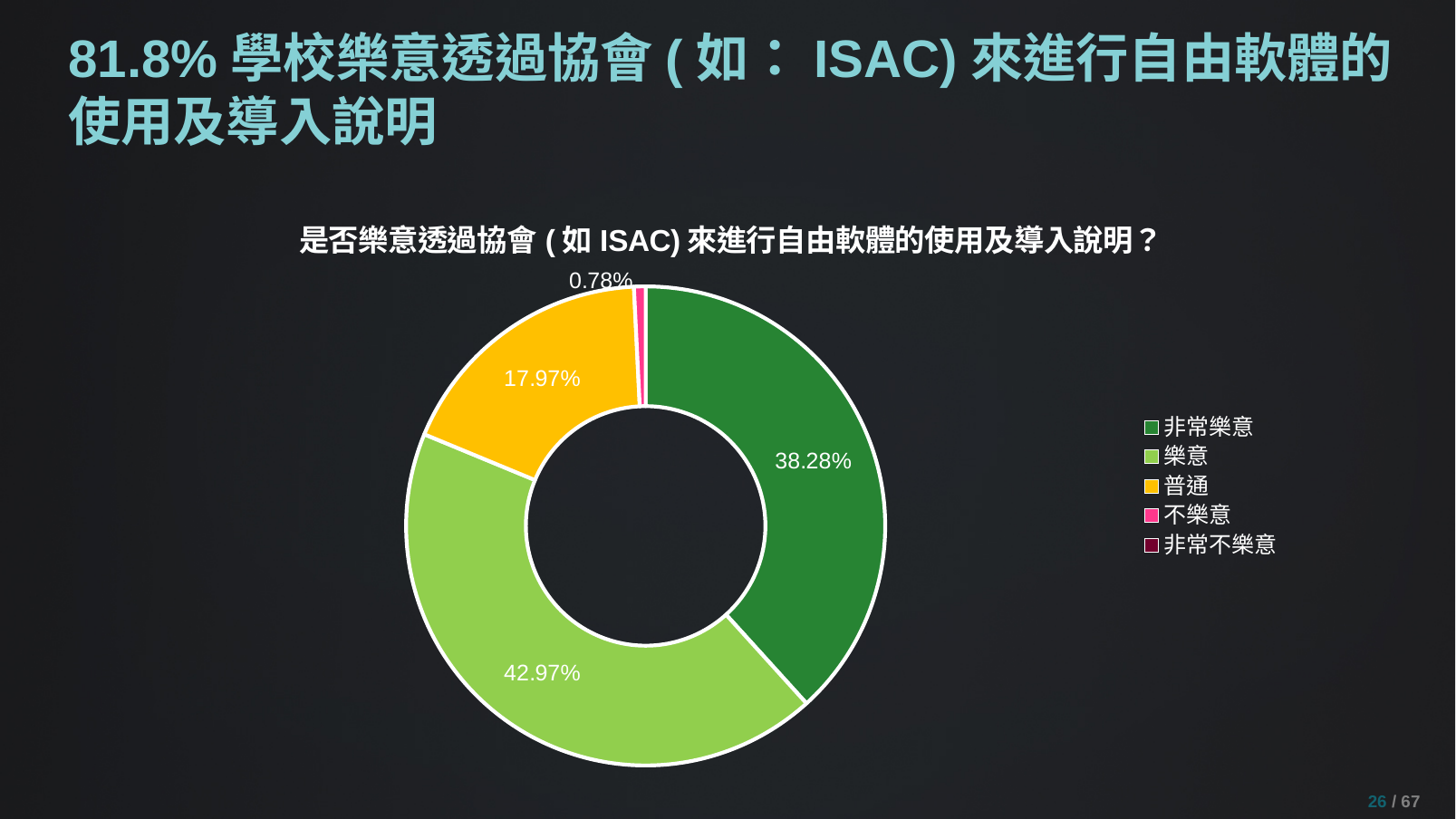

# 81.8%學校樂意透過協會(如：ISAC)來進行自由軟體的使用及導入說明

### Chart: 是否樂意透過協會(如ISAC)來進行自由軟體的使用及導入說明？

| Category | 四7.是否樂意透過協會(如ISAC)來進行自由軟體的使用及導入說明？ |
|---|---|
| 非常樂意 | 0.3828125 |
| 樂意 | 0.4296875 |
| 普通 | 0.1796875 |
| 不樂意 | 0.0078125 |
| 非常不樂意 | 0.0 |